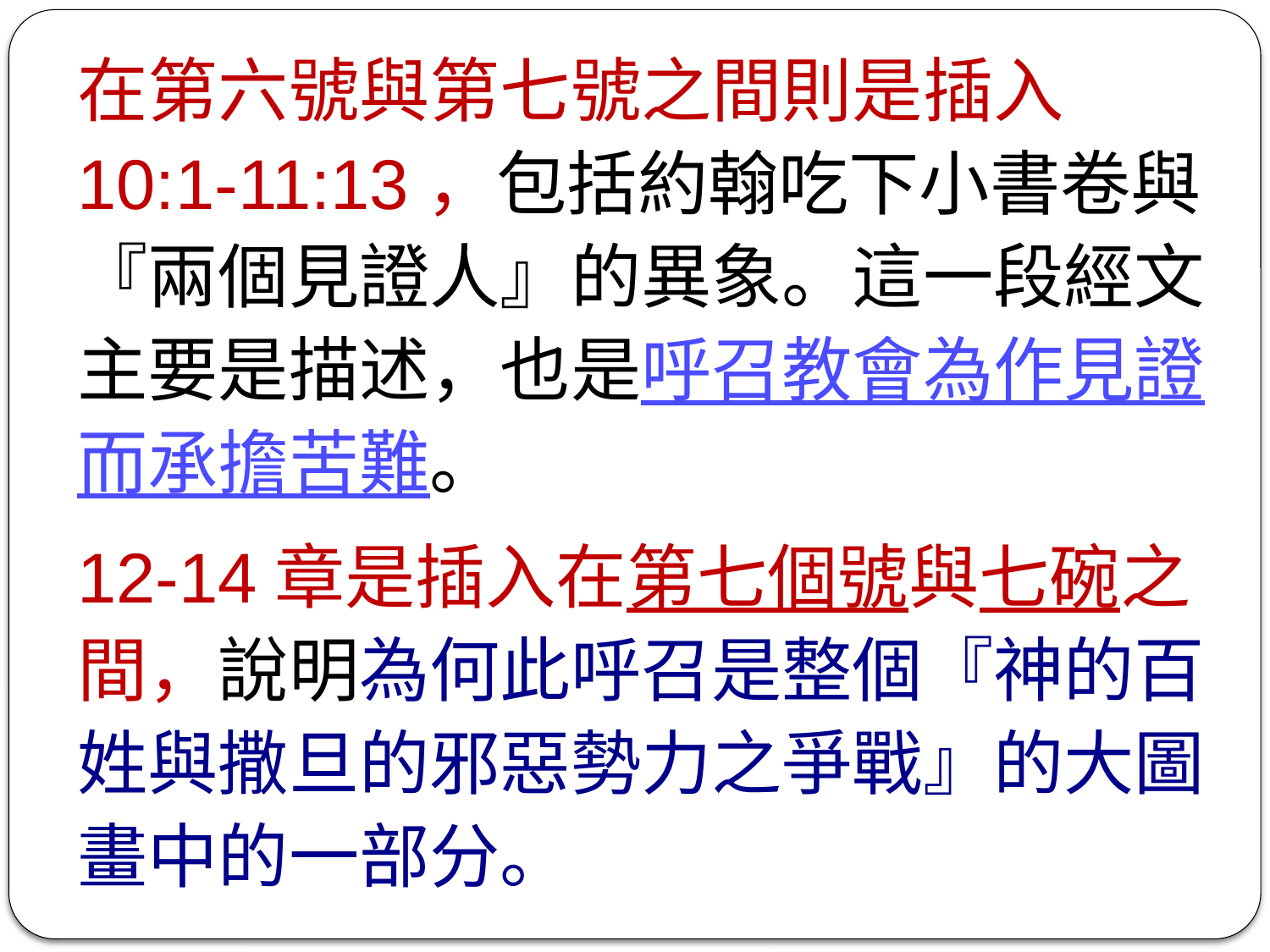

在第六號與第七號之間則是插入10:1-11:13，包括約翰吃下小書卷與『兩個見證人』的異象。這一段經文主要是描述，也是呼召教會為作見證而承擔苦難。
12-14章是插入在第七個號與七碗之間，說明為何此呼召是整個『神的百姓與撒旦的邪惡勢力之爭戰』的大圖畫中的一部分。